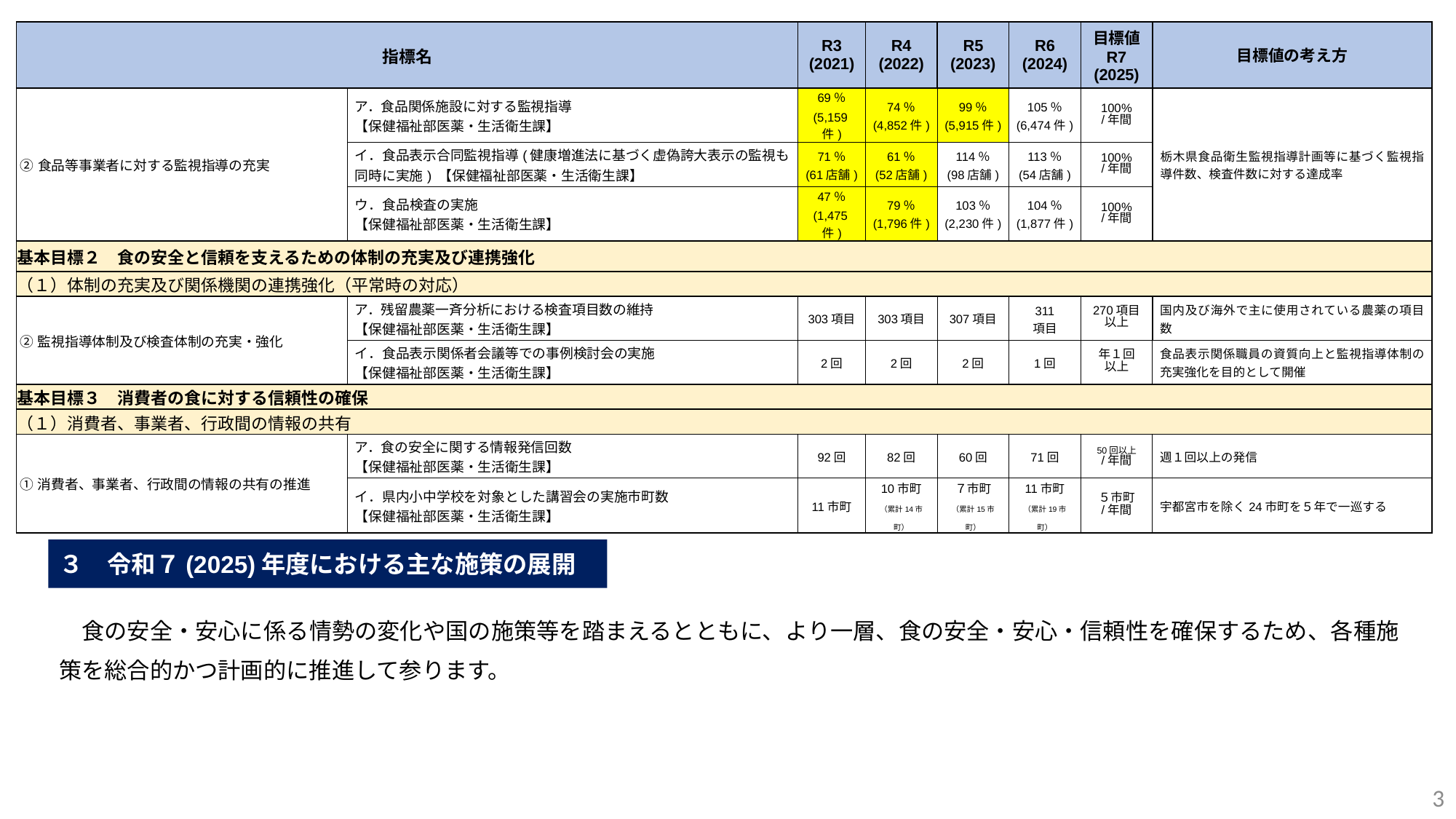

| 指標名 |  | R3 (2021) | R4 (2022) | R5 (2023) | R6 (2024) | 目標値 R7 (2025) | 目標値の考え方 |
| --- | --- | --- | --- | --- | --- | --- | --- |
| ②食品等事業者に対する監視指導の充実 | ア．食品関係施設に対する監視指導 【保健福祉部医薬・生活衛生課】 | 69％ (5,159件) | 74％ (4,852件) | 99％ (5,915件) | 105％ (6,474件) | 100% /年間 | 栃木県食品衛生監視指導計画等に基づく監視指導件数、検査件数に対する達成率 |
|  | イ．食品表示合同監視指導(健康増進法に基づく虚偽誇大表示の監視も同時に実施) 【保健福祉部医薬・生活衛生課】 | 71％ (61店舗) | 61％ (52店舗) | 114％ (98店舗) | 113％ (54店舗) | 100% /年間 |  |
|  | ウ．食品検査の実施 【保健福祉部医薬・生活衛生課】 | 47％ (1,475件) | 79％ (1,796件) | 103％ (2,230件) | 104％ (1,877件) | 100% /年間 |  |
| 基本目標２　食の安全と信頼を支えるための体制の充実及び連携強化 |  |  |  |  |  |  |  |
| （１）体制の充実及び関係機関の連携強化（平常時の対応） |  |  |  |  |  |  |  |
| ②監視指導体制及び検査体制の充実・強化 | ア．残留農薬一斉分析における検査項目数の維持 【保健福祉部医薬・生活衛生課】 | 303項目 | 303項目 | 307項目 | 311 項目 | 270項目以上 | 国内及び海外で主に使用されている農薬の項目数 |
|  | イ．食品表示関係者会議等での事例検討会の実施 【保健福祉部医薬・生活衛生課】 | 2回 | 2回 | 2回 | 1回 | 年１回 以上 | 食品表示関係職員の資質向上と監視指導体制の充実強化を目的として開催 |
| 基本目標３　消費者の食に対する信頼性の確保 |  |  |  |  |  |  |  |
| （１）消費者、事業者、行政間の情報の共有 |  |  |  |  |  |  |  |
| ①消費者、事業者、行政間の情報の共有の推進 | ア．食の安全に関する情報発信回数 【保健福祉部医薬・生活衛生課】 | 92回 | 82回 | 60回 | 71回 | 50回以上 /年間 | 週１回以上の発信 |
|  | イ．県内小中学校を対象とした講習会の実施市町数 【保健福祉部医薬・生活衛生課】 | 11市町 | 10市町 （累計14市町） | ７市町 （累計15市町） | 11市町 （累計19市町） | ５市町 /年間 | 宇都宮市を除く24市町を５年で一巡する |
３　令和７(2025)年度における主な施策の展開
　食の安全・安心に係る情勢の変化や国の施策等を踏まえるとともに、より一層、食の安全・安心・信頼性を確保するため、各種施策を総合的かつ計画的に推進して参ります。
3